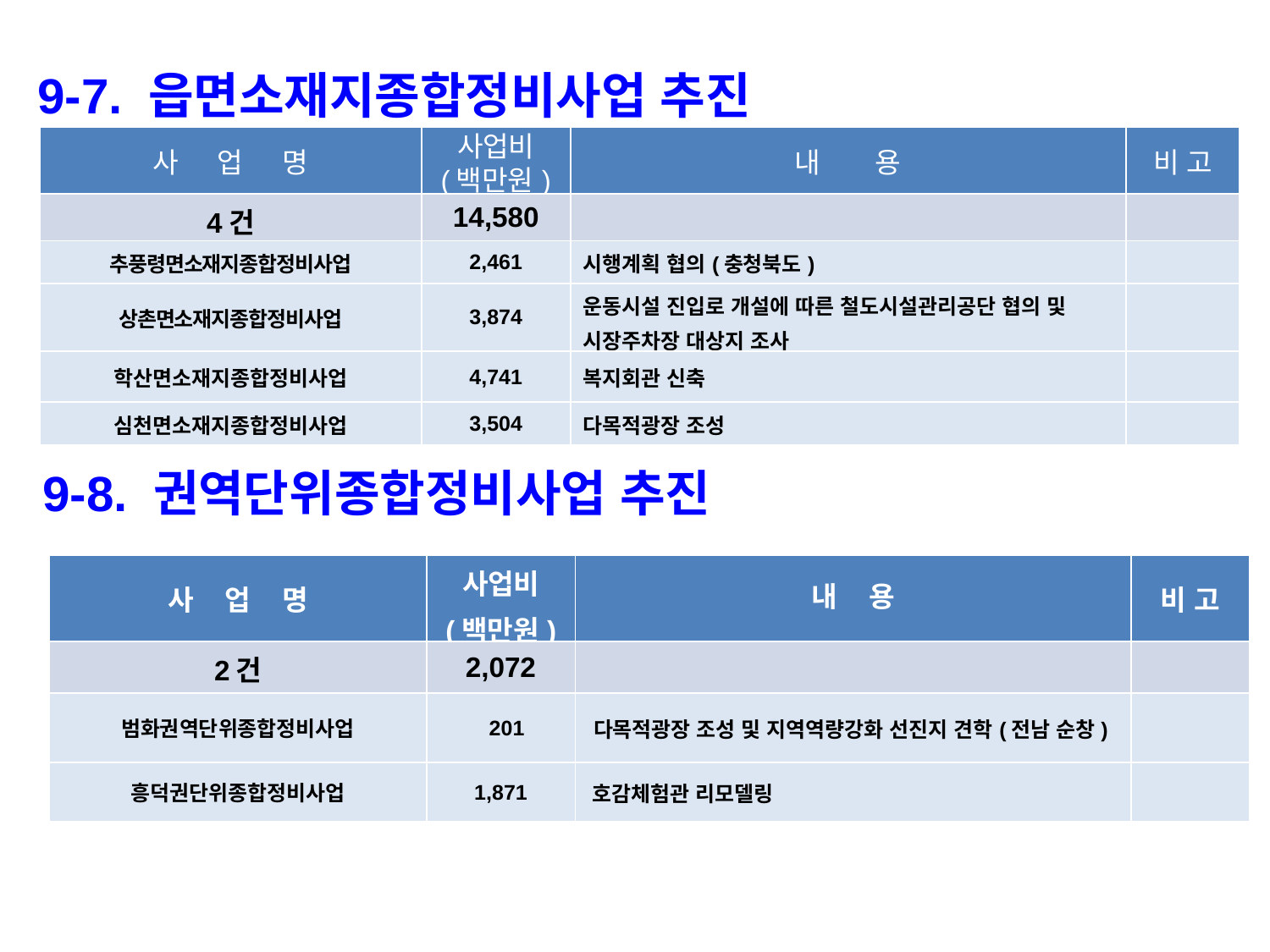

9-7. 읍면소재지종합정비사업 추진

| 사 업 명 | 사업비 (백만원) | 내 용 | 비 고 |
| --- | --- | --- | --- |
| 4건 | 14,580 |  |  |
| 추풍령면소재지종합정비사업 | 2,461 | 시행계획 협의(충청북도) |  |
| 상촌면소재지종합정비사업 | 3,874 | 운동시설 진입로 개설에 따른 철도시설관리공단 협의 및 시장주차장 대상지 조사 |  |
| 학산면소재지종합정비사업 | 4,741 | 복지회관 신축 |  |
| 심천면소재지종합정비사업 | 3,504 | 다목적광장 조성 |  |
9-8. 권역단위종합정비사업 추진

| 사 업 명 | 사업비 (백만원) | 내 용 | 비 고 |
| --- | --- | --- | --- |
| 2건 | 2,072 |  |  |
| 범화권역단위종합정비사업 | 201 | 다목적광장 조성 및 지역역량강화 선진지 견학(전남 순창) |  |
| 흥덕권단위종합정비사업 | 1,871 | 호감체험관 리모델링 |  |